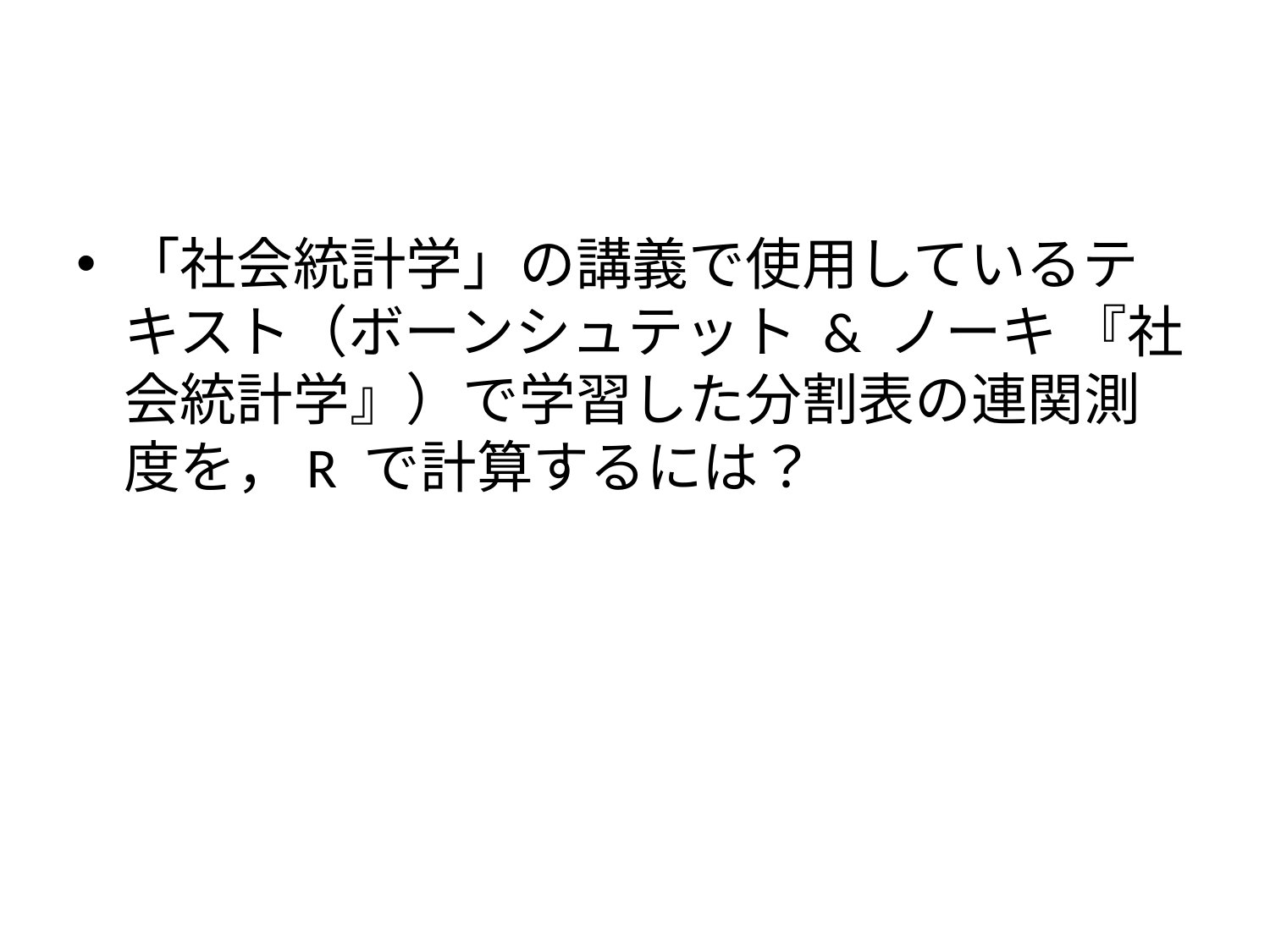

#
「社会統計学」の講義で使用しているテキスト（ボーンシュテット & ノーキ 『社会統計学』）で学習した分割表の連関測度を，R で計算するには？